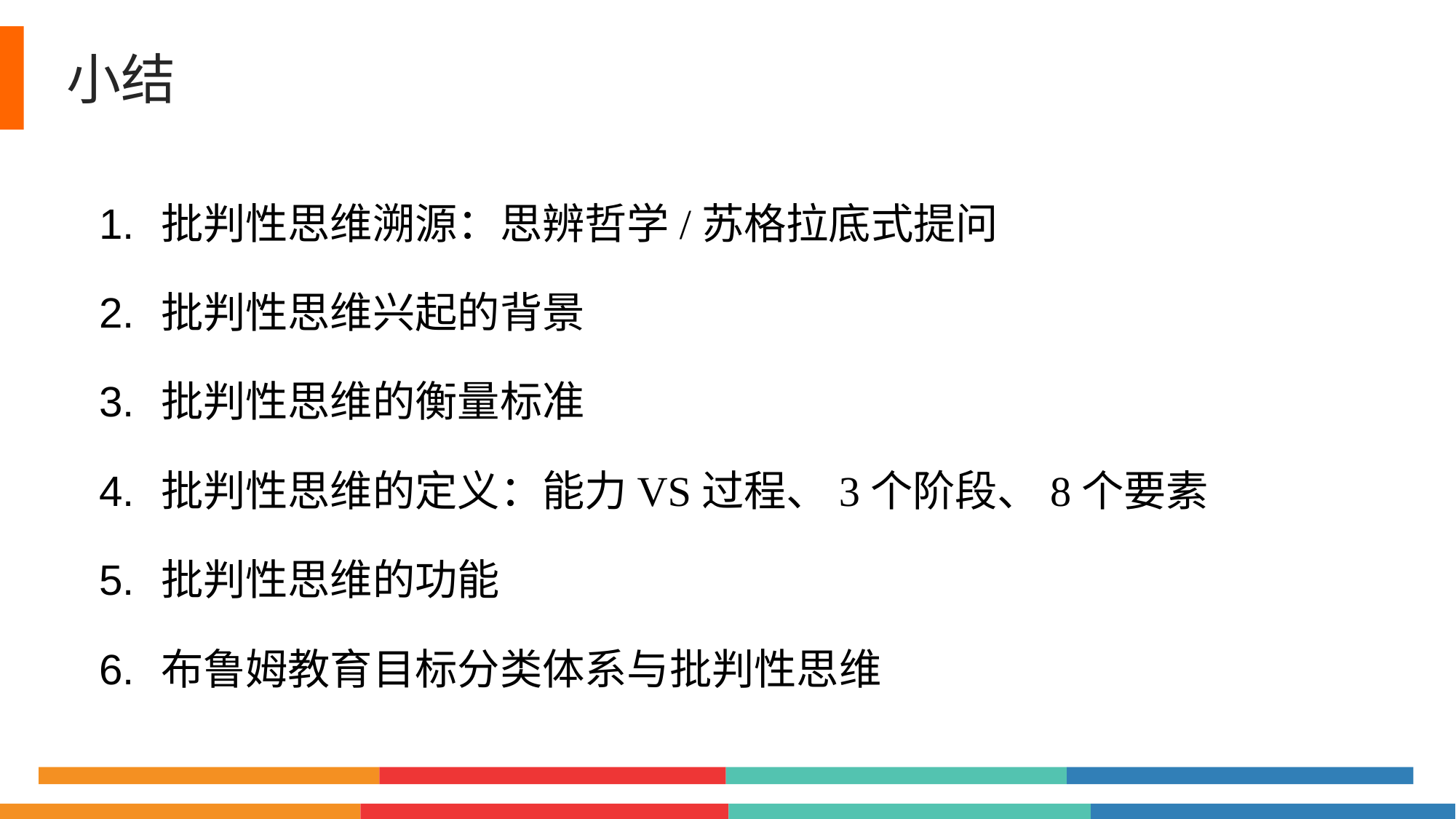

小结
批判性思维溯源：思辨哲学/苏格拉底式提问
批判性思维兴起的背景
批判性思维的衡量标准
批判性思维的定义：能力VS过程、3个阶段、8个要素
批判性思维的功能
布鲁姆教育目标分类体系与批判性思维

21